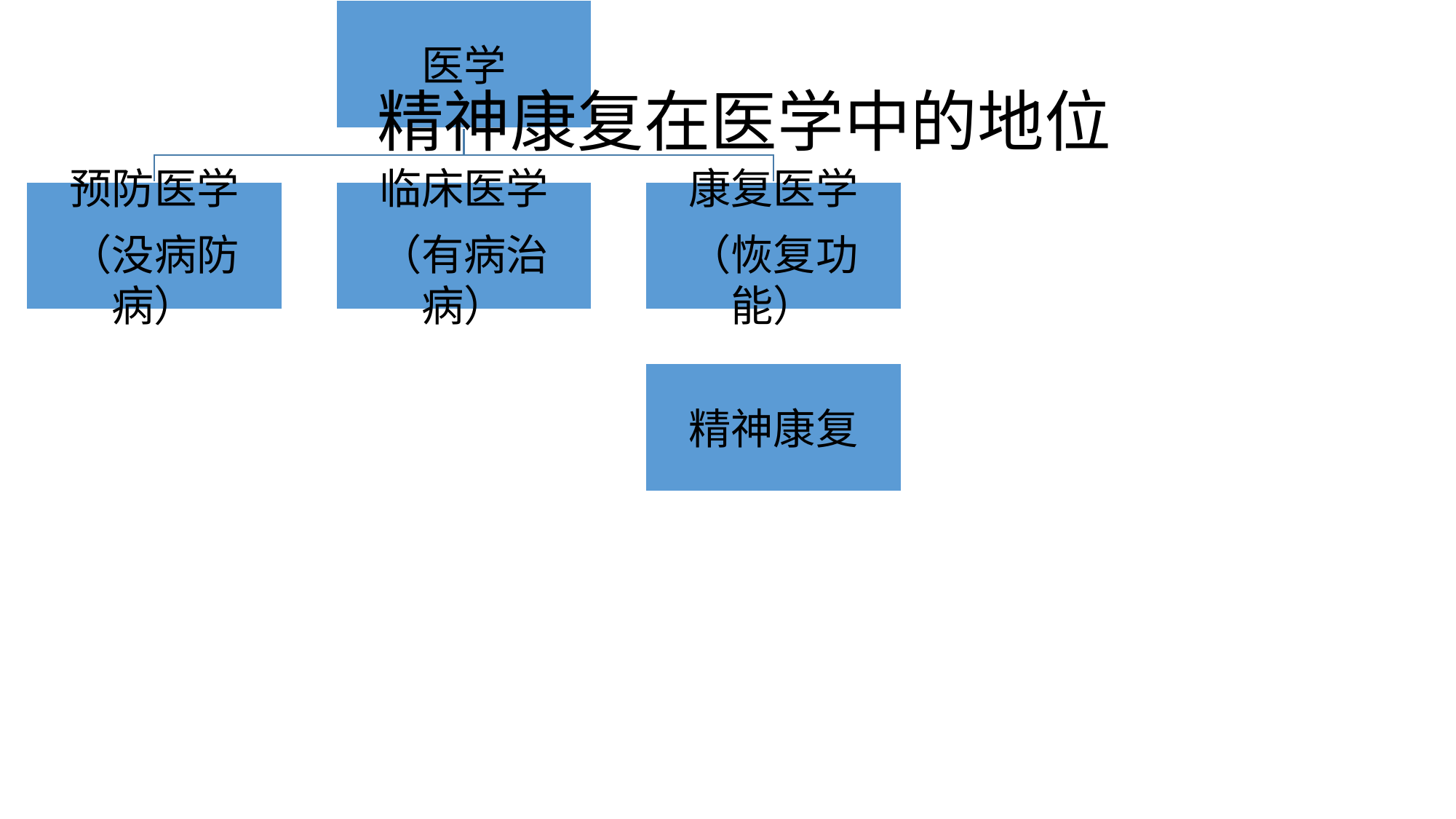

精神康复在医学中的地位
医学
预防医学
（没病防病）
临床医学
（有病治病）
康复医学
（恢复功能）
精神康复

78